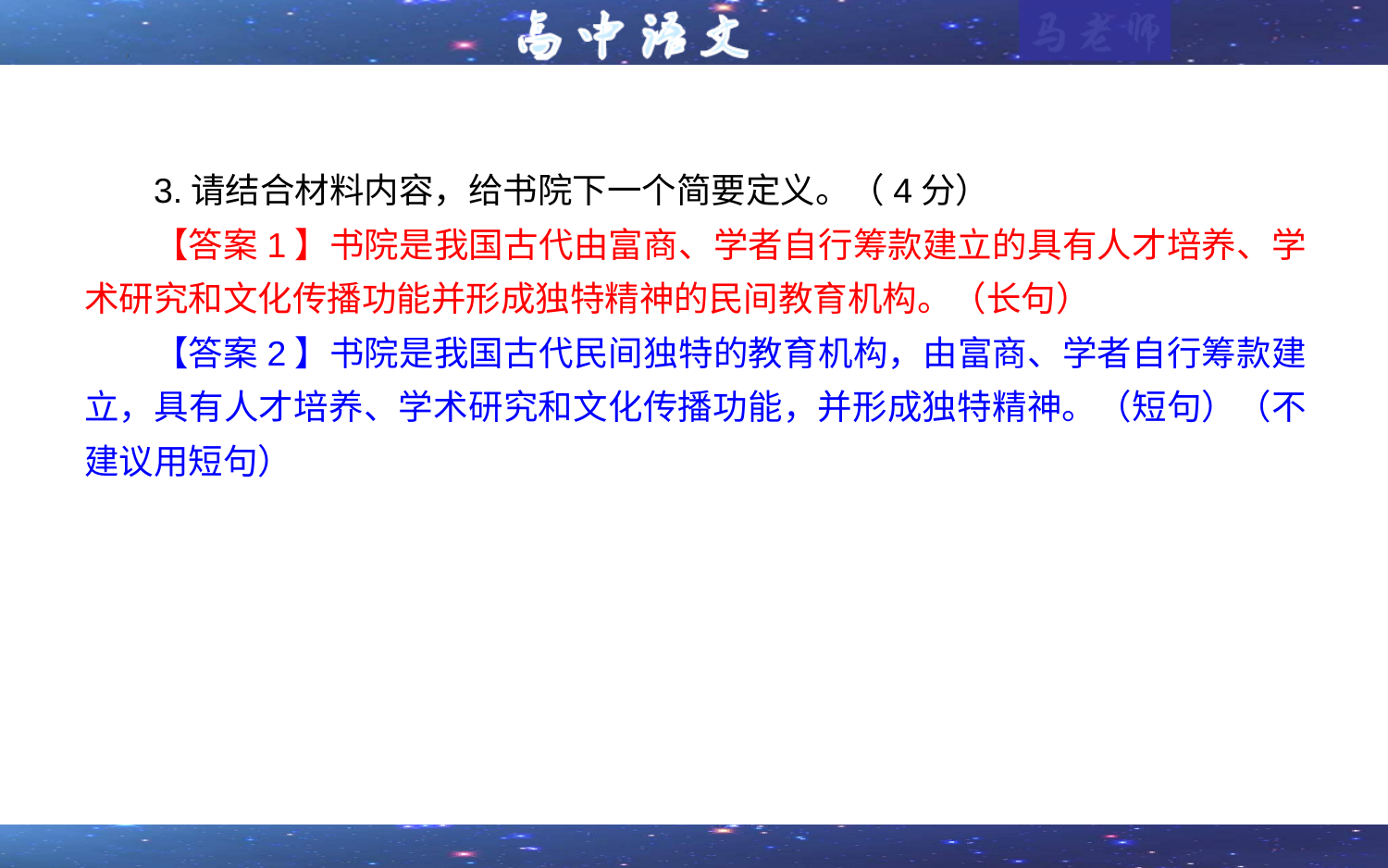

3.请结合材料内容，给书院下一个简要定义。（4分）
【答案1】书院是我国古代由富商、学者自行筹款建立的具有人才培养、学术研究和文化传播功能并形成独特精神的民间教育机构。（长句）
【答案2】书院是我国古代民间独特的教育机构，由富商、学者自行筹款建立，具有人才培养、学术研究和文化传播功能，并形成独特精神。（短句）（不建议用短句）